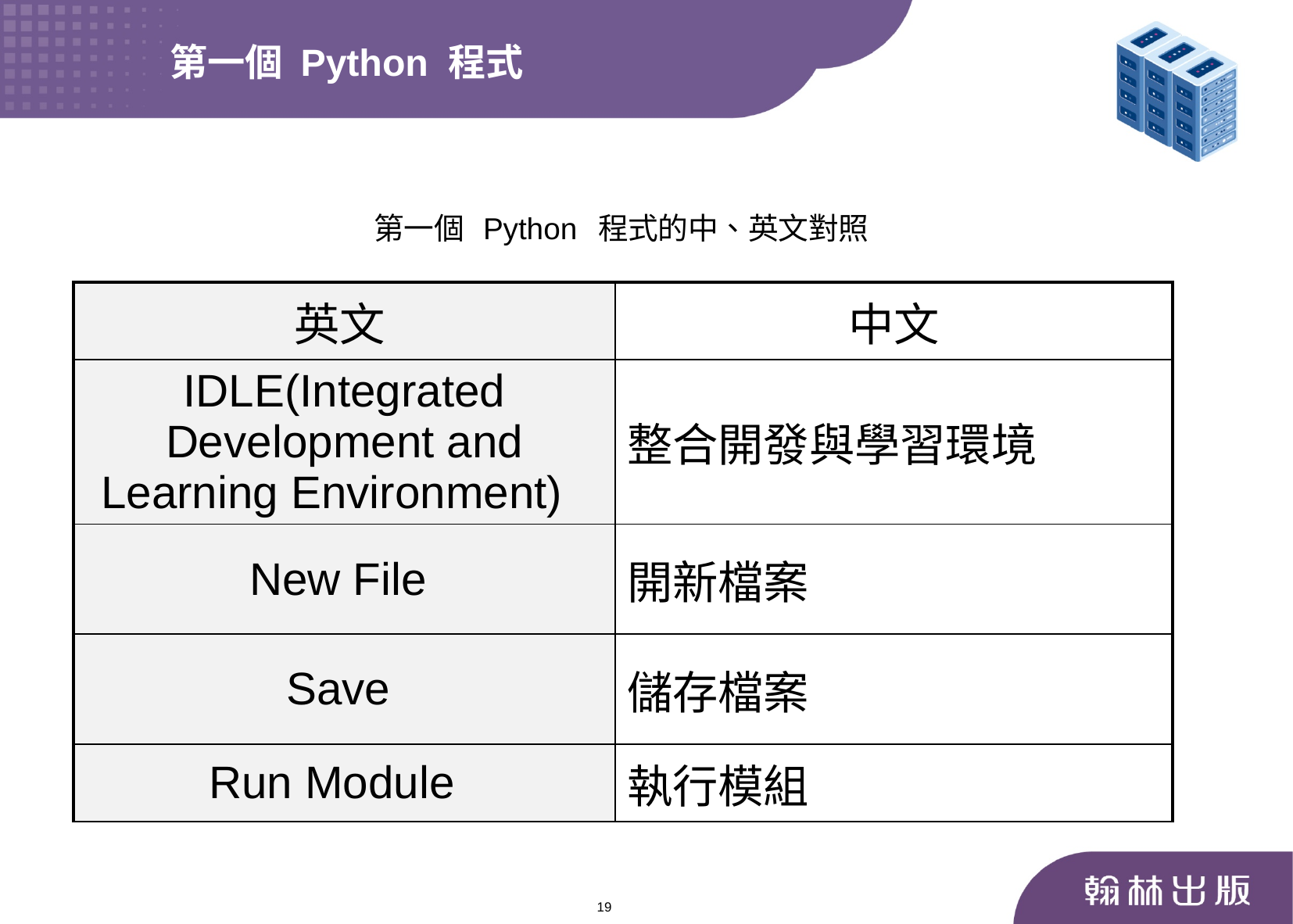

第一個 Python 程式
第一個 Python 程式的中、英文對照

| 英文 | 中文 |
| --- | --- |
| IDLE(Integrated Development and Learning Environment) | 整合開發與學習環境 |
| New File | 開新檔案 |
| Save | 儲存檔案 |
| Run Module | 執行模組 |
19